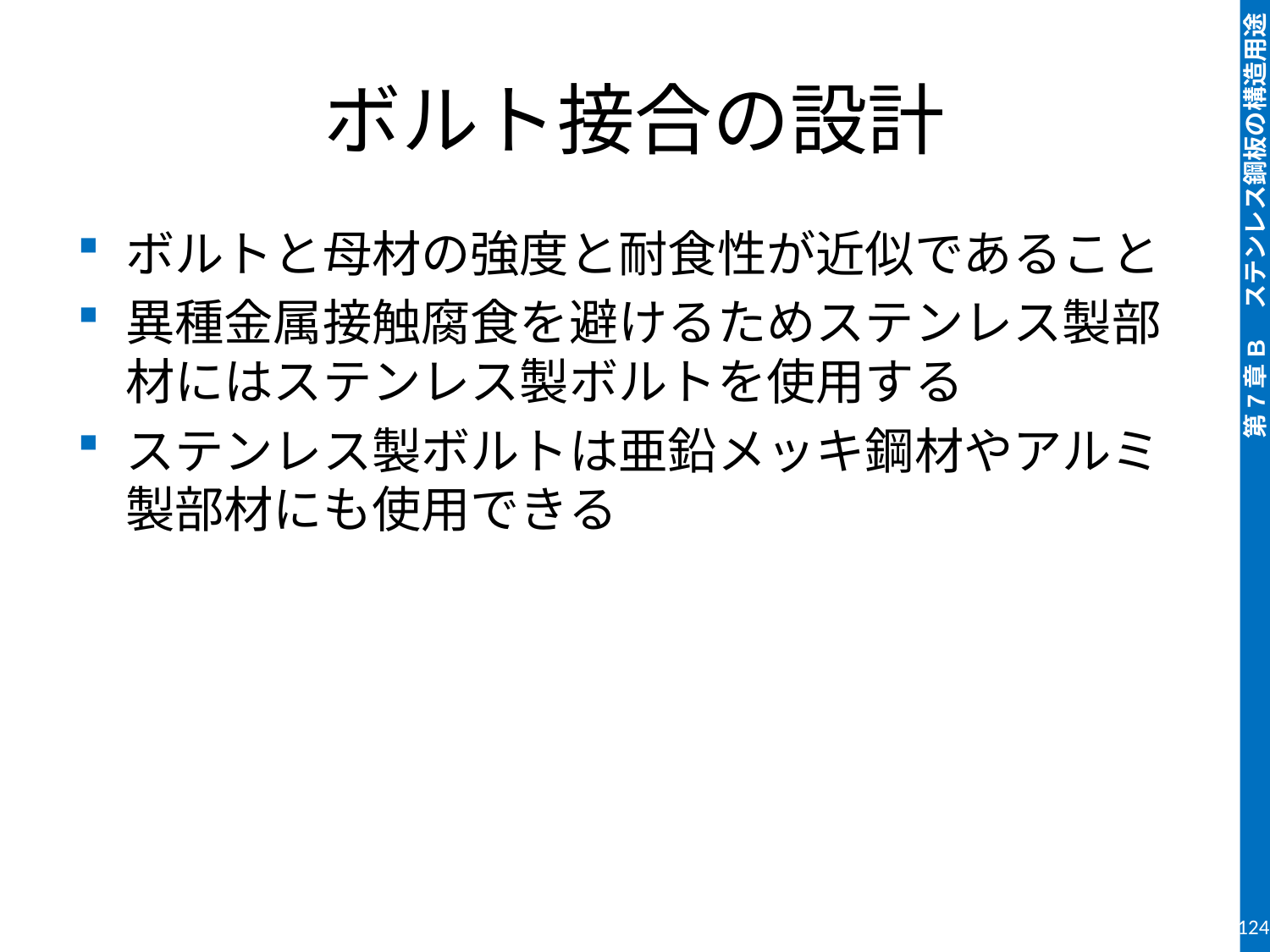

# ボルト接合の設計
ボルトと母材の強度と耐食性が近似であること
異種金属接触腐食を避けるためステンレス製部材にはステンレス製ボルトを使用する
ステンレス製ボルトは亜鉛メッキ鋼材やアルミ製部材にも使用できる

124